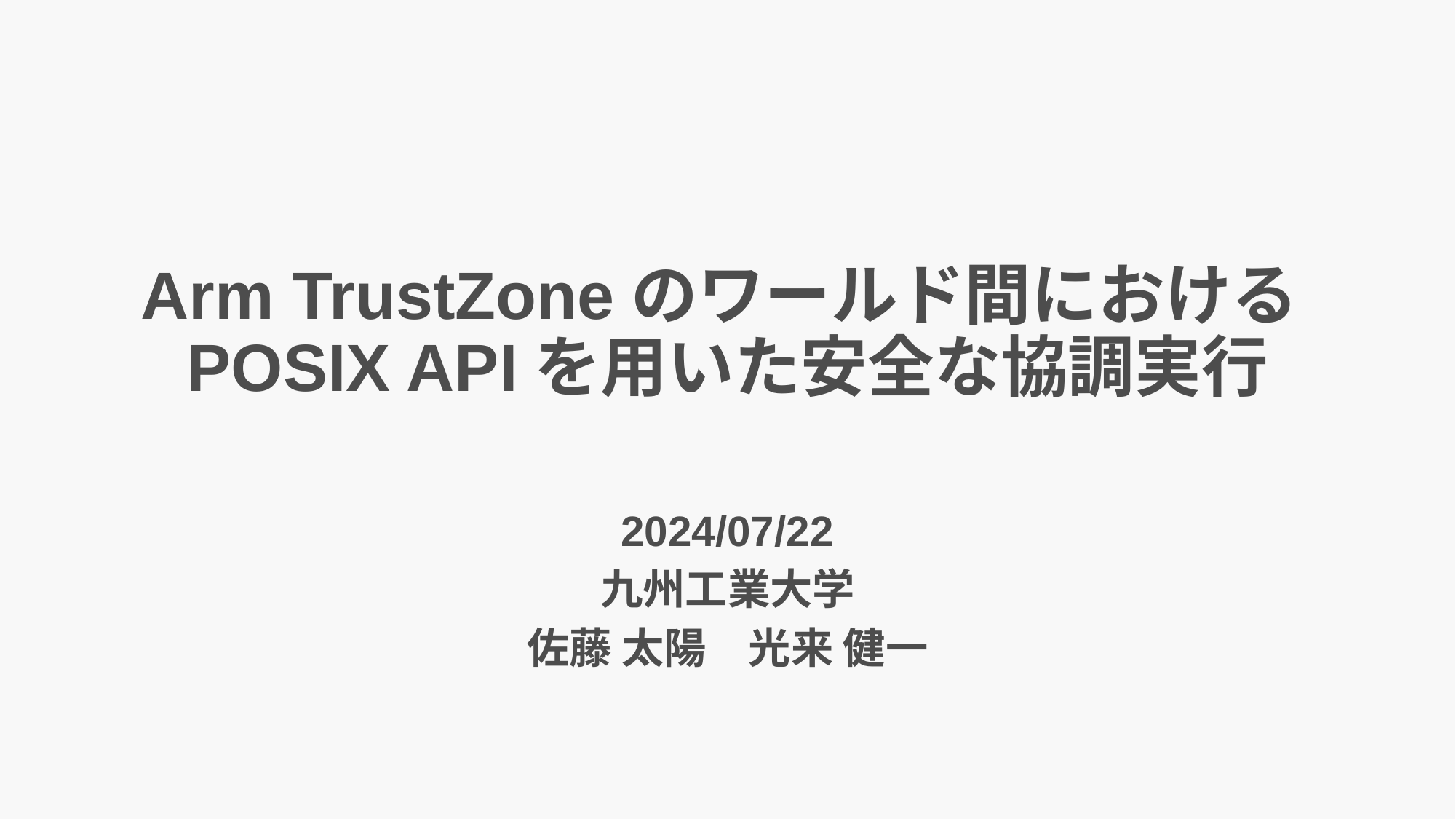

# Arm TrustZoneのワールド間におけるPOSIX APIを用いた安全な協調実行
2024/07/22
九州工業大学
佐藤 太陽　光来 健一